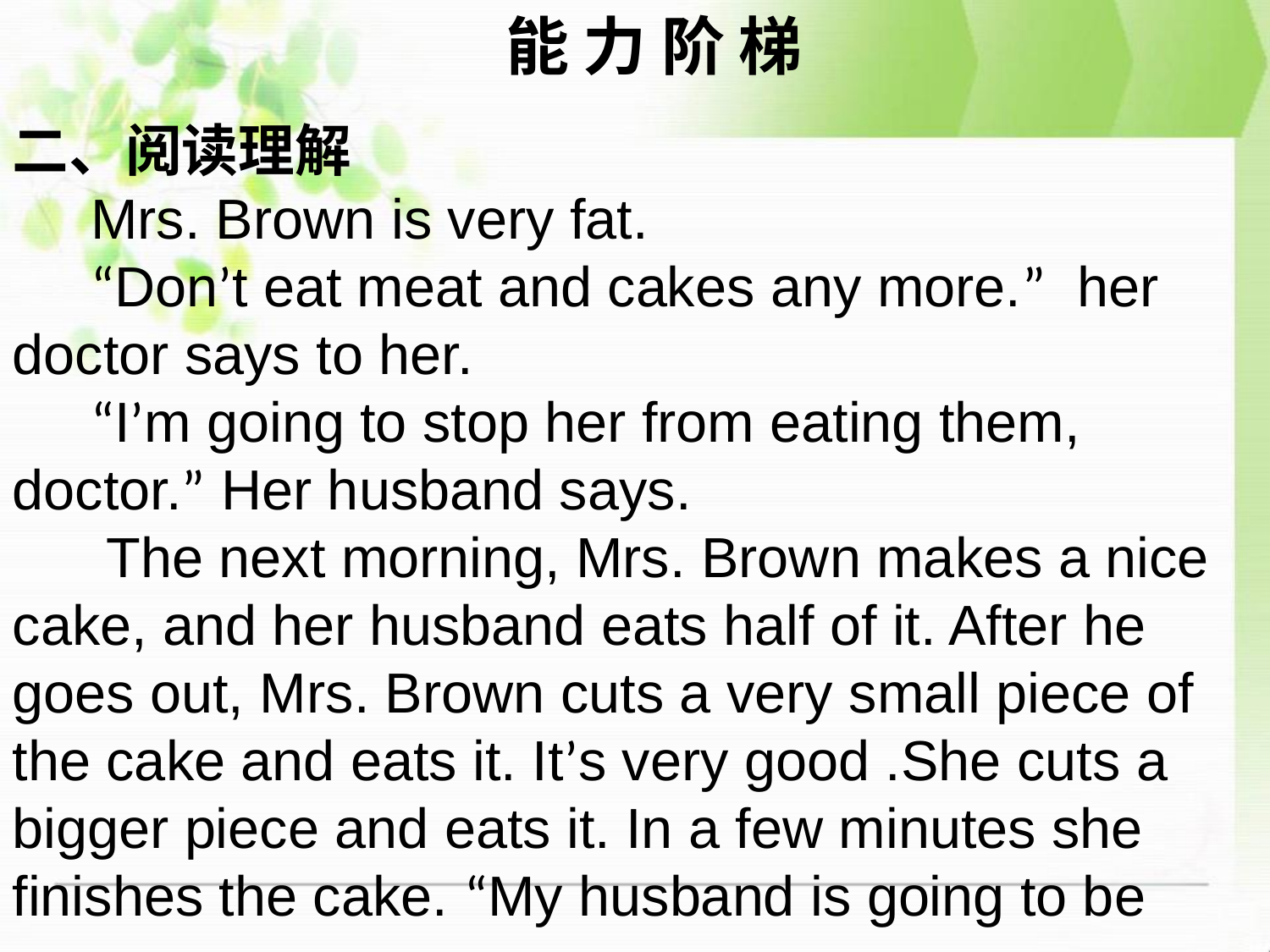

能 力 阶 梯
二、阅读理解
     Mrs. Brown is very fat.
     “Don’t eat meat and cakes any more.”  her doctor says to her.
     “I’m going to stop her from eating them, doctor.” Her husband says.
      The next morning, Mrs. Brown makes a nice cake, and her husband eats half of it. After he goes out, Mrs. Brown cuts a very small piece of the cake and eats it. It’s very good .She cuts a bigger piece and eats it. In a few minutes she finishes the cake. “My husband is going to be